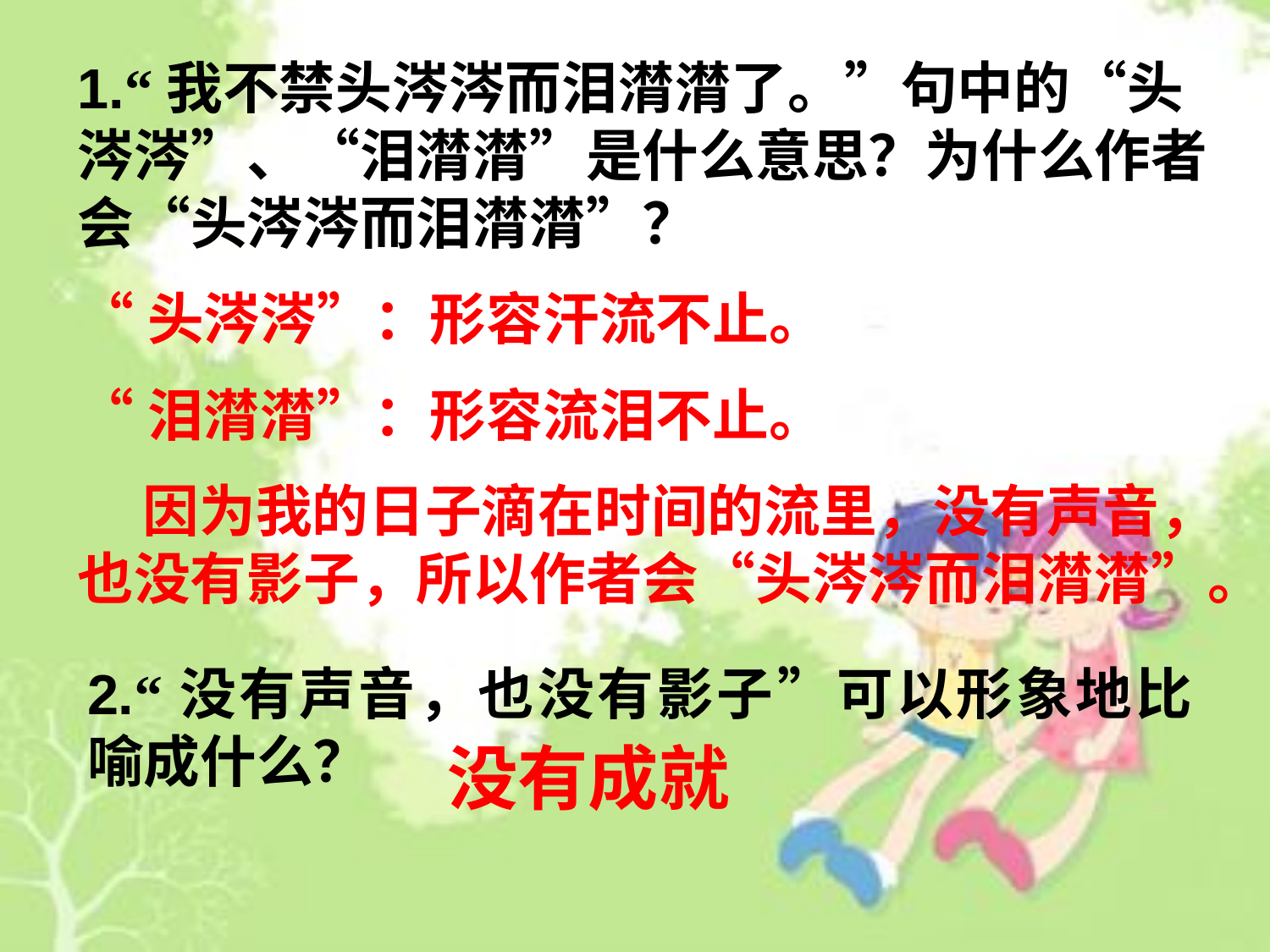

1.“我不禁头涔涔而泪潸潸了。”句中的“头涔涔”、“泪潸潸”是什么意思？为什么作者会“头涔涔而泪潸潸”？
“头涔涔”：形容汗流不止。
“泪潸潸”：形容流泪不止。
    因为我的日子滴在时间的流里，没有声音，也没有影子，所以作者会“头涔涔而泪潸潸”。
2.“没有声音，也没有影子”可以形象地比喻成什么？
没有成就